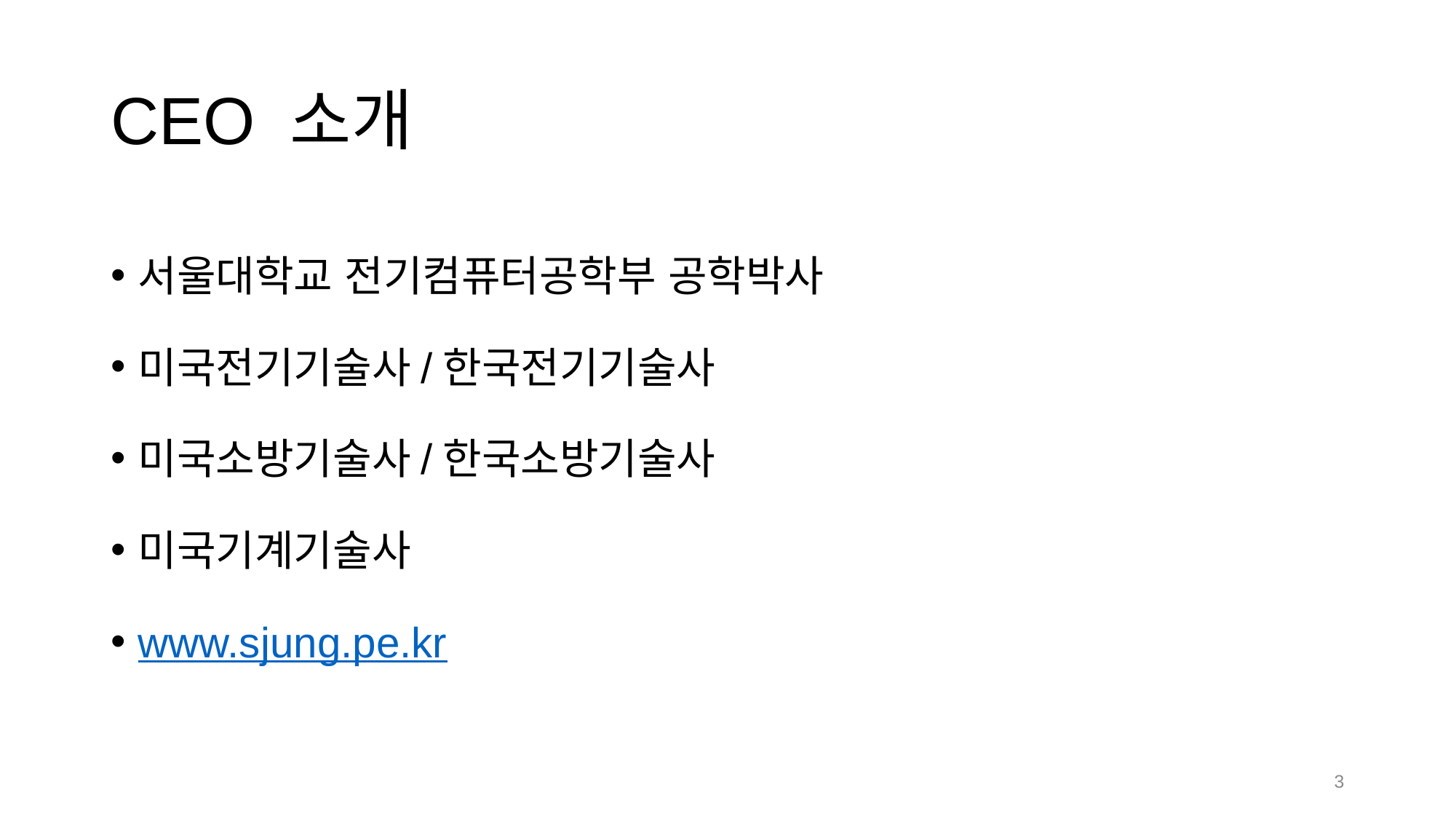

# CEO 소개
서울대학교 전기컴퓨터공학부 공학박사
미국전기기술사/한국전기기술사
미국소방기술사/한국소방기술사
미국기계기술사
www.sjung.pe.kr

3